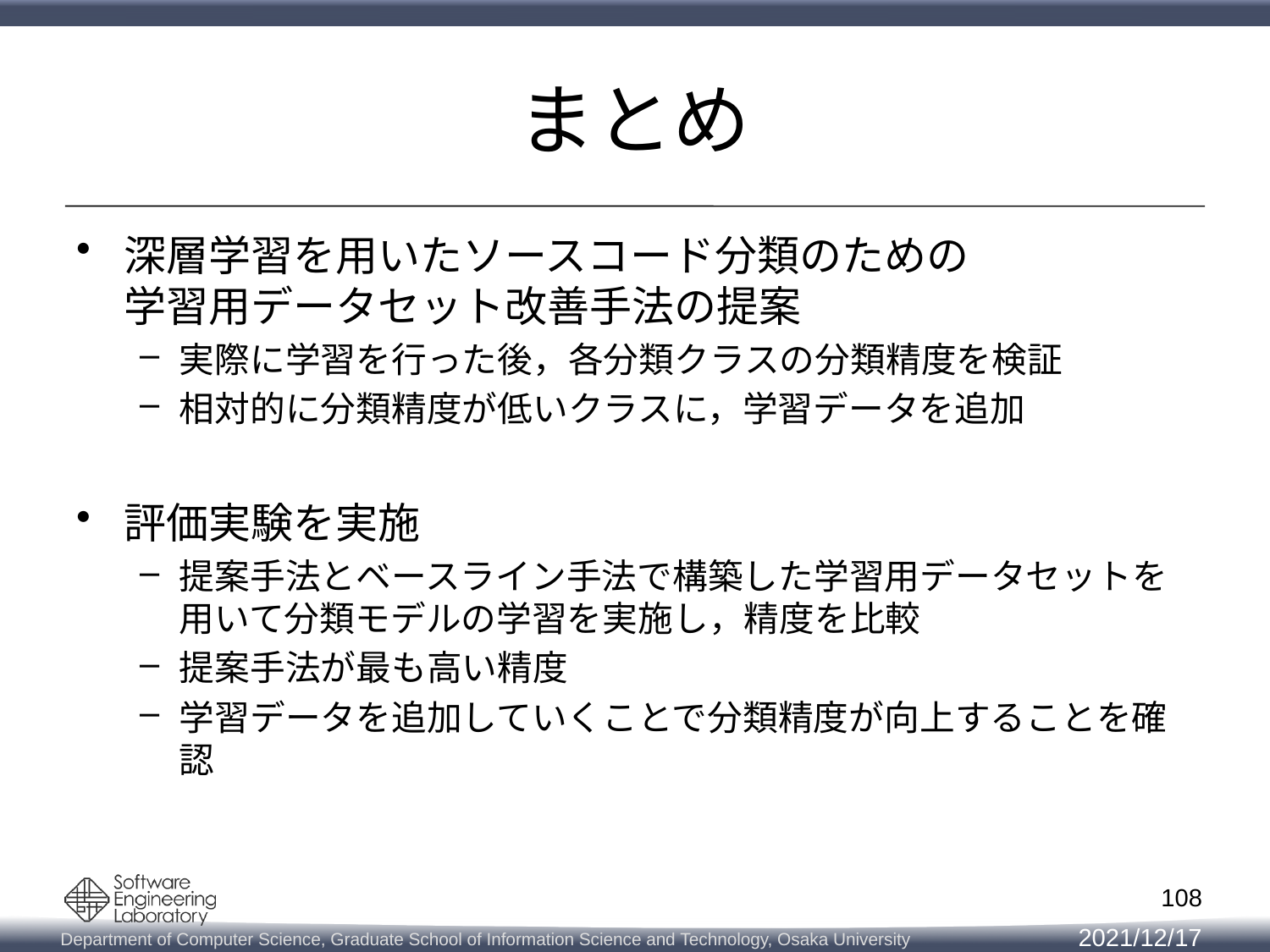

# まとめ
深層学習を用いたソースコード分類のための
学習用データセット改善手法の提案
実際に学習を行った後，各分類クラスの分類精度を検証
相対的に分類精度が低いクラスに，学習データを追加

評価実験を実施
提案手法とベースライン手法で構築した学習用データセットを用いて分類モデルの学習を実施し，精度を比較
提案手法が最も高い精度
学習データを追加していくことで分類精度が向上することを確認
108
2021/12/17